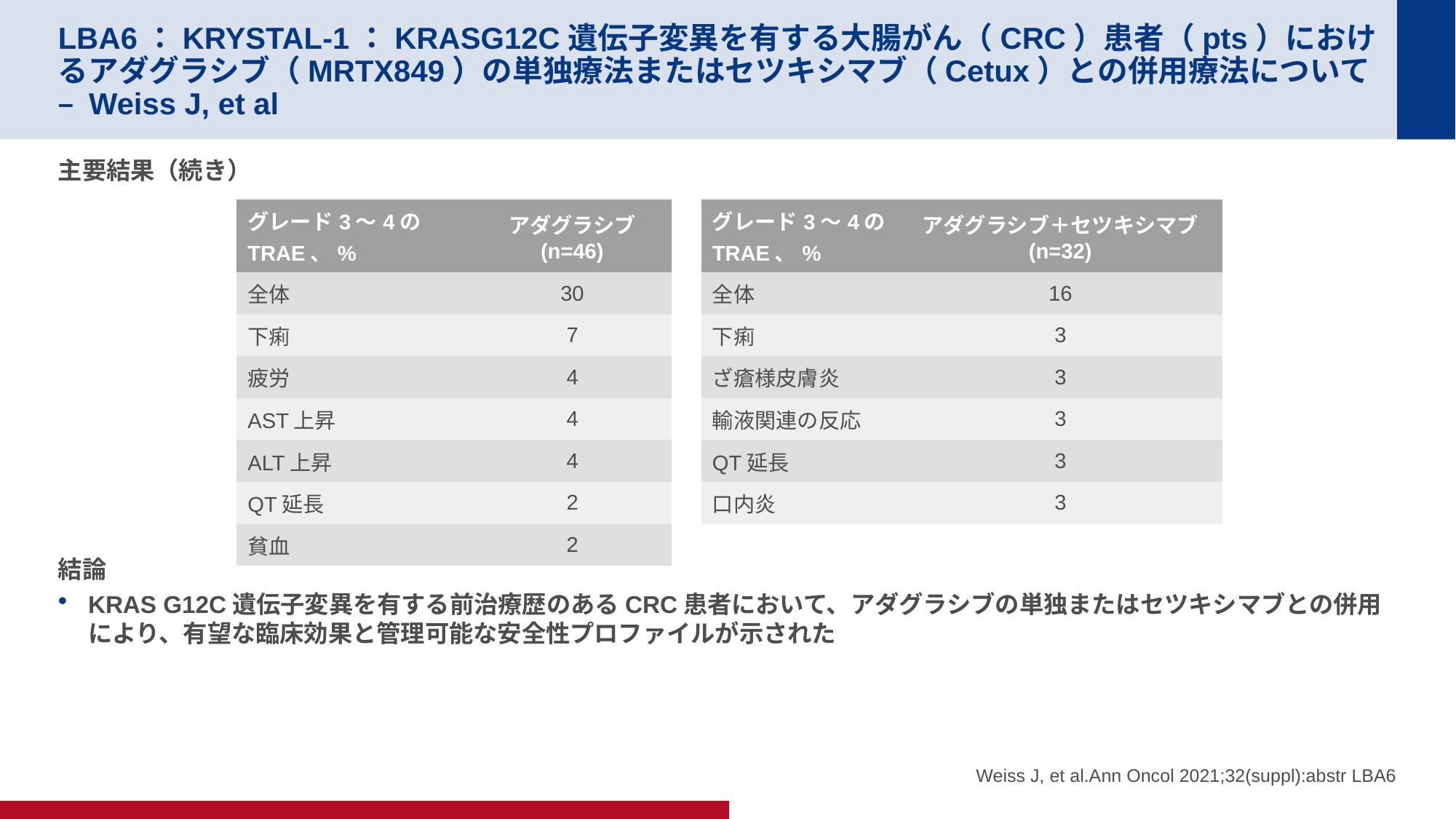

# LBA6：KRYSTAL-1：KRASG12C遺伝子変異を有する大腸がん（CRC）患者（pts）におけるアダグラシブ（MRTX849）の単独療法またはセツキシマブ（Cetux）との併用療法について – Weiss J, et al
主要結果（続き）
結論
KRAS G12C遺伝子変異を有する前治療歴のあるCRC患者において、アダグラシブの単独またはセツキシマブとの併用により、有望な臨床効果と管理可能な安全性プロファイルが示された
| グレード3〜4のTRAE、% | アダグラシブ (n=46) |
| --- | --- |
| 全体 | 30 |
| 下痢 | 7 |
| 疲労 | 4 |
| AST上昇 | 4 |
| ALT上昇 | 4 |
| QT延長 | 2 |
| 貧血 | 2 |
| グレード3〜4のTRAE、% | アダグラシブ＋セツキシマブ (n=32) |
| --- | --- |
| 全体 | 16 |
| 下痢 | 3 |
| ざ瘡様皮膚炎 | 3 |
| 輸液関連の反応 | 3 |
| QT延長 | 3 |
| 口内炎 | 3 |
Weiss J, et al.Ann Oncol 2021;32(suppl):abstr LBA6